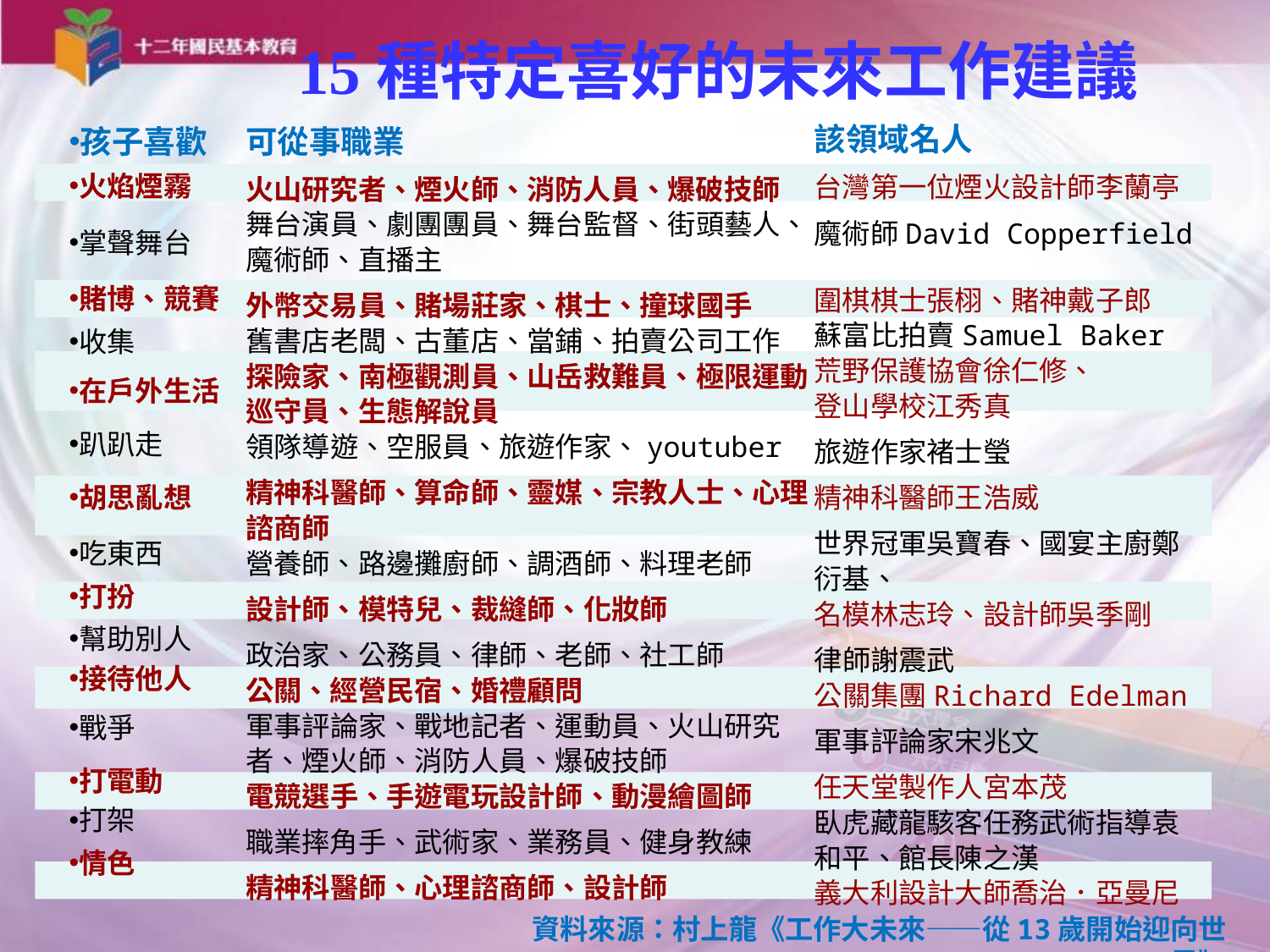

15種特定喜好的未來工作建議
可從事職業
火山研究者、煙火師、消防人員、爆破技師
舞台演員、劇團團員、舞台監督、街頭藝人、
魔術師、直播主
外幣交易員、賭場莊家、棋士、撞球國手
舊書店老闆、古董店、當鋪、拍賣公司工作
探險家、南極觀測員、山岳救難員、極限運動
巡守員、生態解說員
領隊導遊、空服員、旅遊作家、youtuber
精神科醫師、算命師、靈媒、宗教人士、心理諮商師
營養師、路邊攤廚師、調酒師、料理老師
設計師、模特兒、裁縫師、化妝師
政治家、公務員、律師、老師、社工師
公關、經營民宿、婚禮顧問
軍事評論家、戰地記者、運動員、火山研究者、煙火師、消防人員、爆破技師
電競選手、手遊電玩設計師、動漫繪圖師
職業摔角手、武術家、業務員、健身教練
精神科醫師、心理諮商師、設計師
該領域名人
台灣第一位煙火設計師李蘭亭
魔術師David Copperfield
圍棋棋士張栩、賭神戴子郎
蘇富比拍賣Samuel Baker
荒野保護協會徐仁修、
登山學校江秀真
旅遊作家褚士瑩
精神科醫師王浩威
世界冠軍吳寶春、國宴主廚鄭衍基、
名模林志玲、設計師吳季剛
律師謝震武
公關集團Richard Edelman
軍事評論家宋兆文
任天堂製作人宮本茂
臥虎藏龍駭客任務武術指導袁和平、館長陳之漢
義大利設計大師喬治．亞曼尼
孩子喜歡
火焰煙霧
掌聲舞台
賭博、競賽
收集
在戶外生活
趴趴走
胡思亂想
吃東西
打扮
幫助別人
接待他人
戰爭
打電動
打架
情色

資料來源：村上龍《工作大未來——從13歲開始迎向世界》